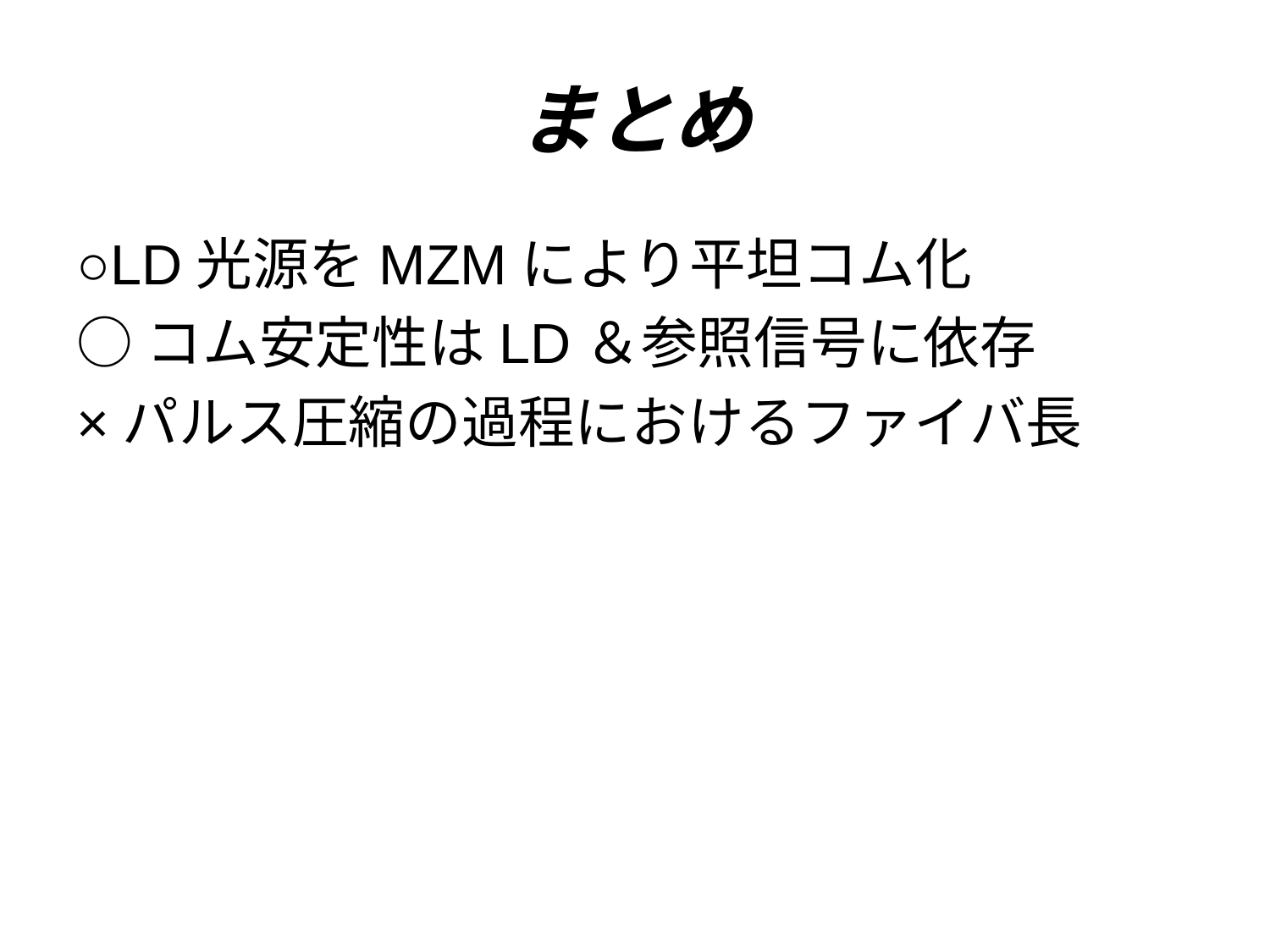

# まとめ
○LD光源をMZMにより平坦コム化
○コム安定性はLD＆参照信号に依存
×パルス圧縮の過程におけるファイバ長